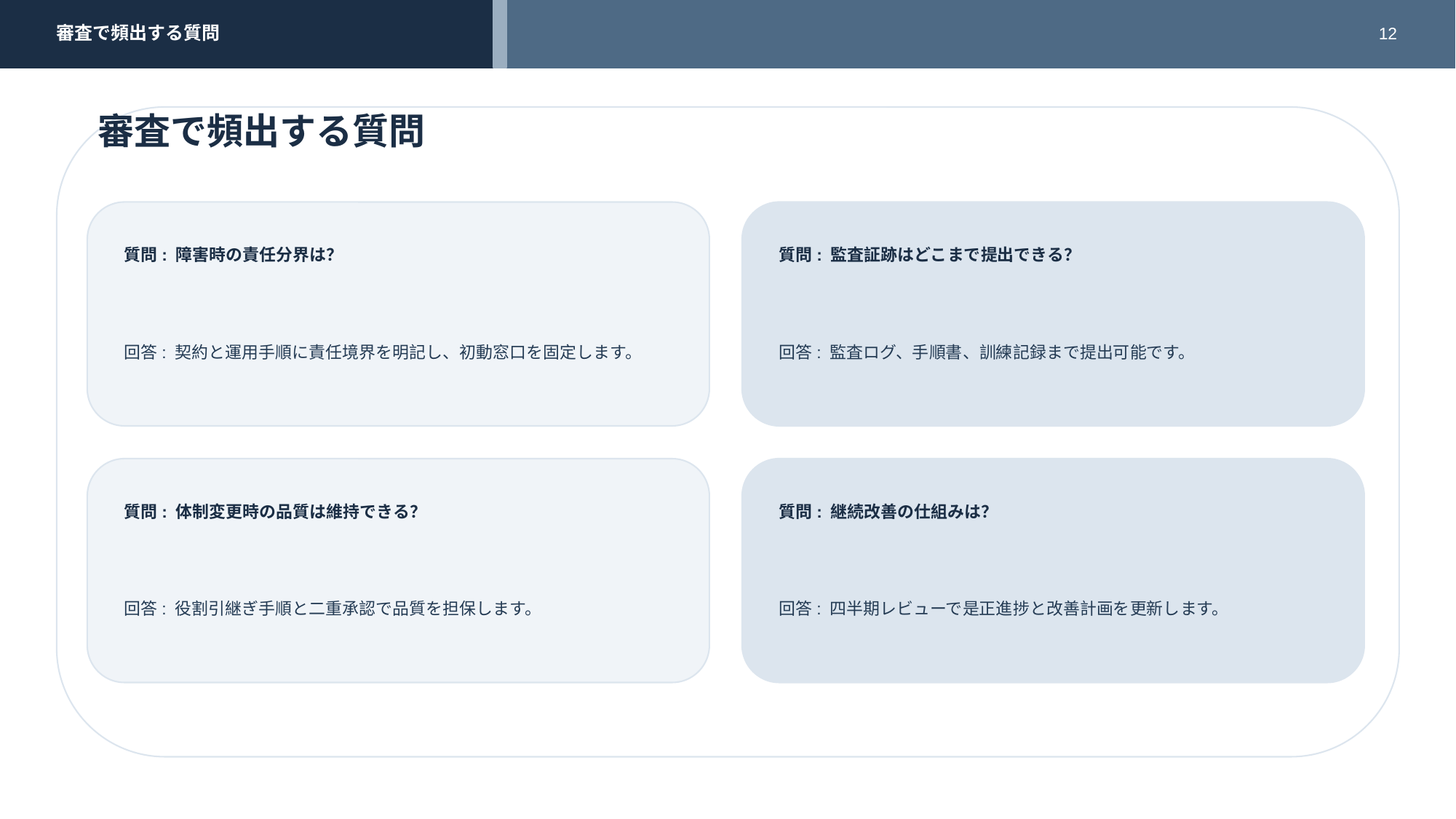

審査で頻出する質問
12
審査で頻出する質問

質問: 障害時の責任分界は？
質問: 監査証跡はどこまで提出できる？
回答: 契約と運用手順に責任境界を明記し、初動窓口を固定します。
回答: 監査ログ、手順書、訓練記録まで提出可能です。

質問: 体制変更時の品質は維持できる？
質問: 継続改善の仕組みは？
回答: 役割引継ぎ手順と二重承認で品質を担保します。
回答: 四半期レビューで是正進捗と改善計画を更新します。